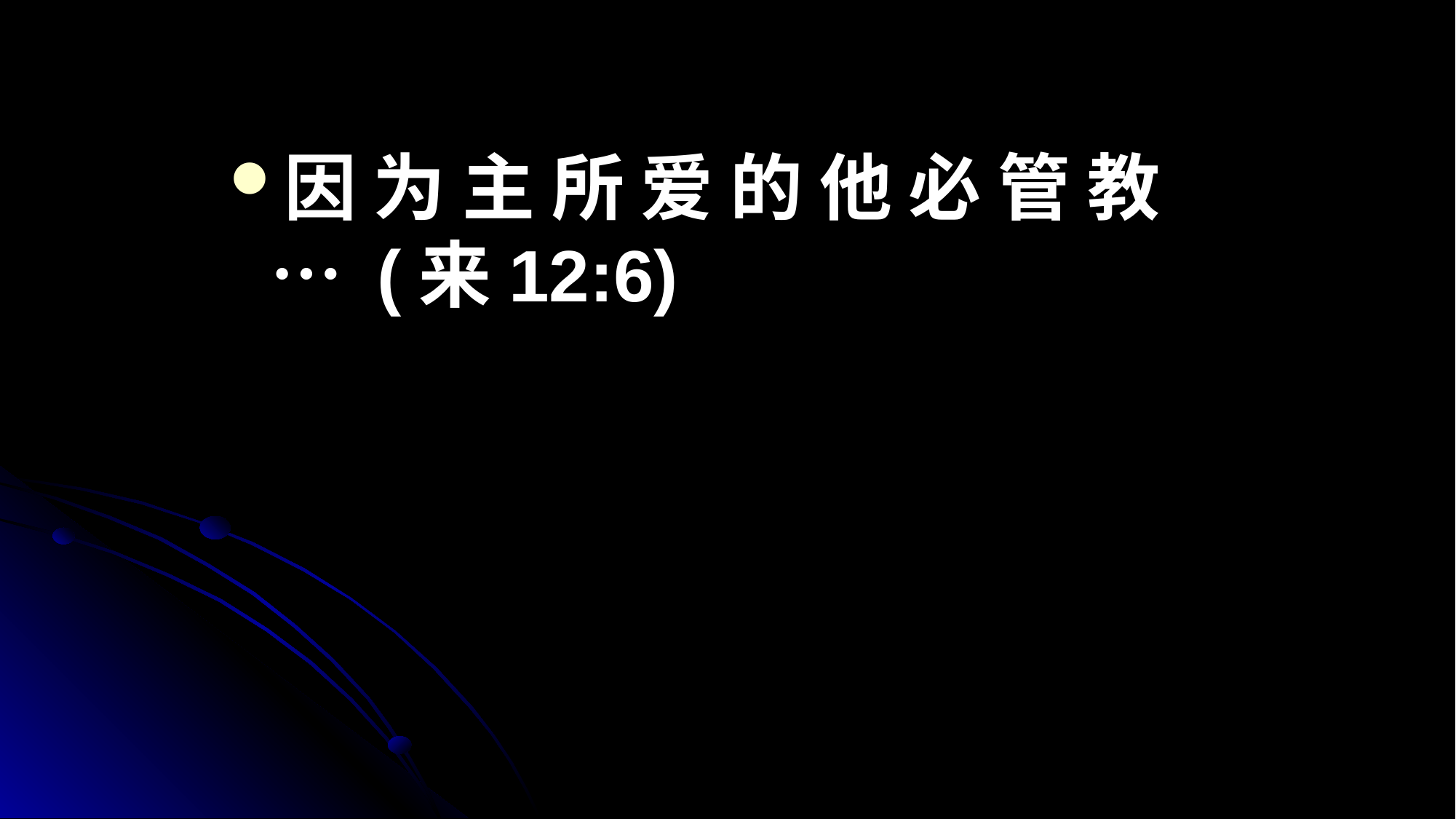

#
因 为 主 所 爱 的 他 必 管 教 … (来12:6)